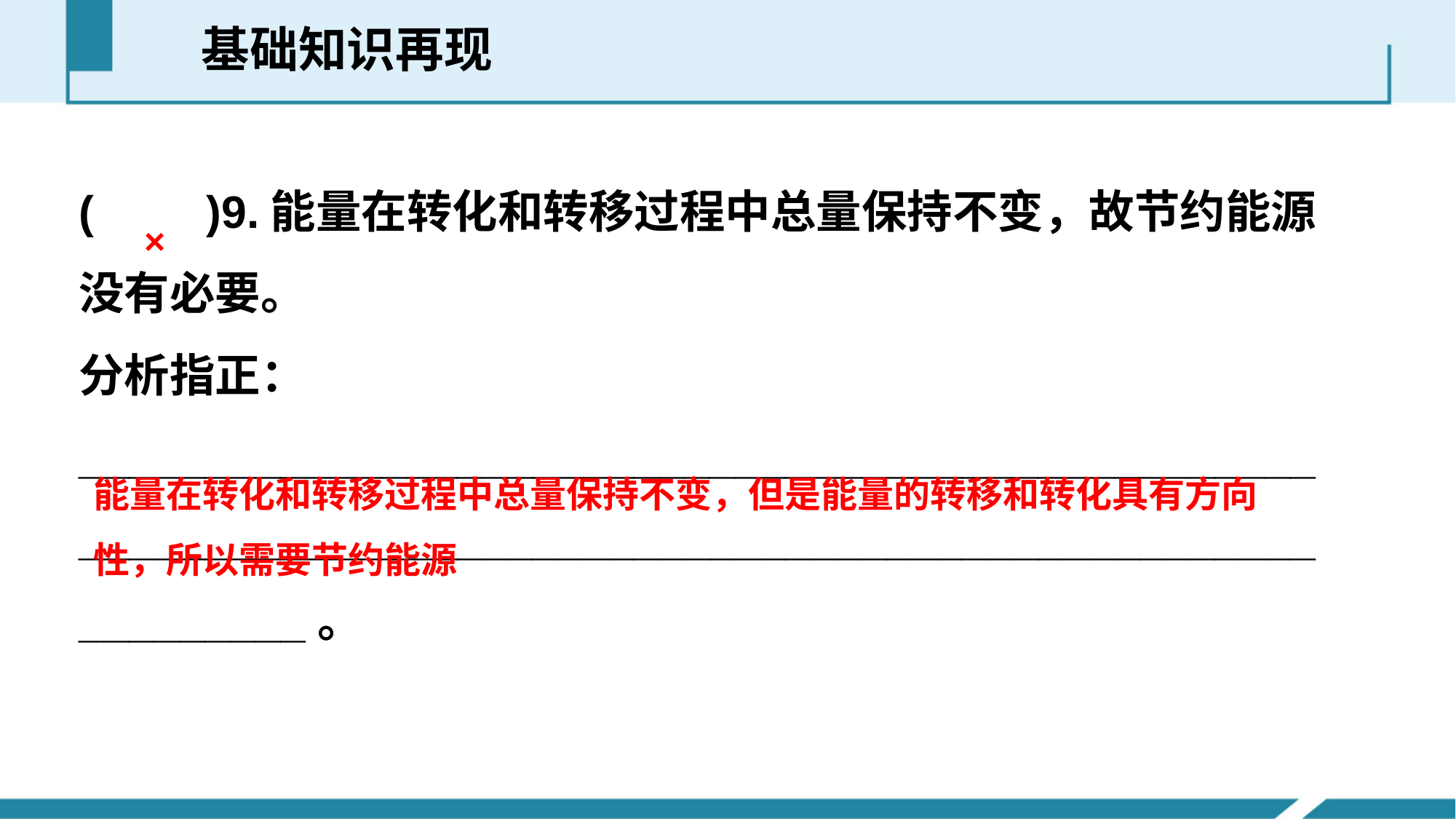

基础知识再现
(　　)9.能量在转化和转移过程中总量保持不变，故节约能源没有必要。
分析指正：___________________________________________________________________________________________________________。
×
能量在转化和转移过程中总量保持不变，但是能量的转移和转化具有方向性，所以需要节约能源